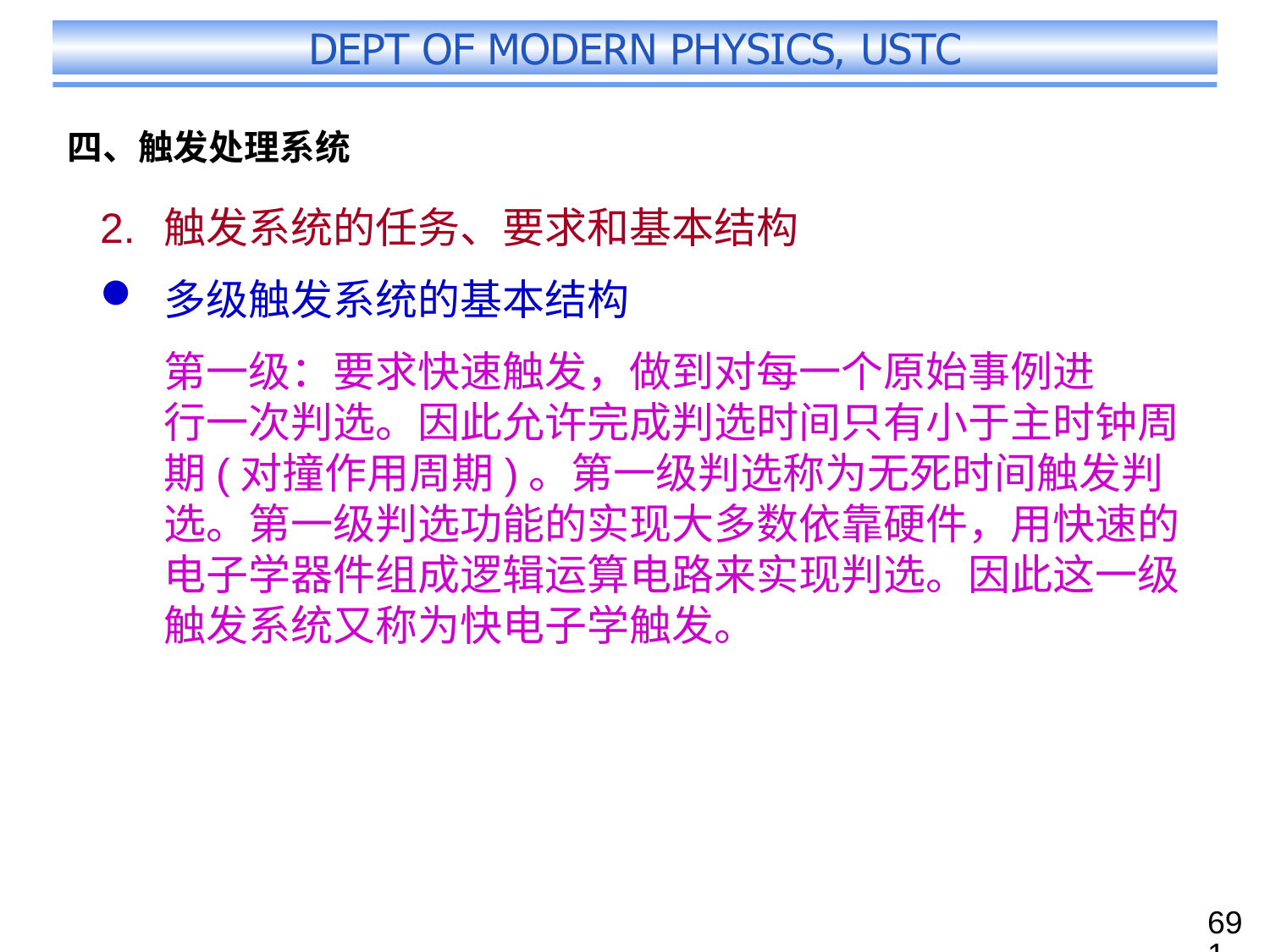

# 四、触发处理系统
触发系统的任务、要求和基本结构
多级触发系统的基本结构
	第一级：要求快速触发，做到对每一个原始事例进	行一次判选。因此允许完成判选时间只有小于主时钟周期(对撞作用周期)。第一级判选称为无死时间触发判选。第一级判选功能的实现大多数依靠硬件，用快速的电子学器件组成逻辑运算电路来实现判选。因此这一级触发系统又称为快电子学触发。
691